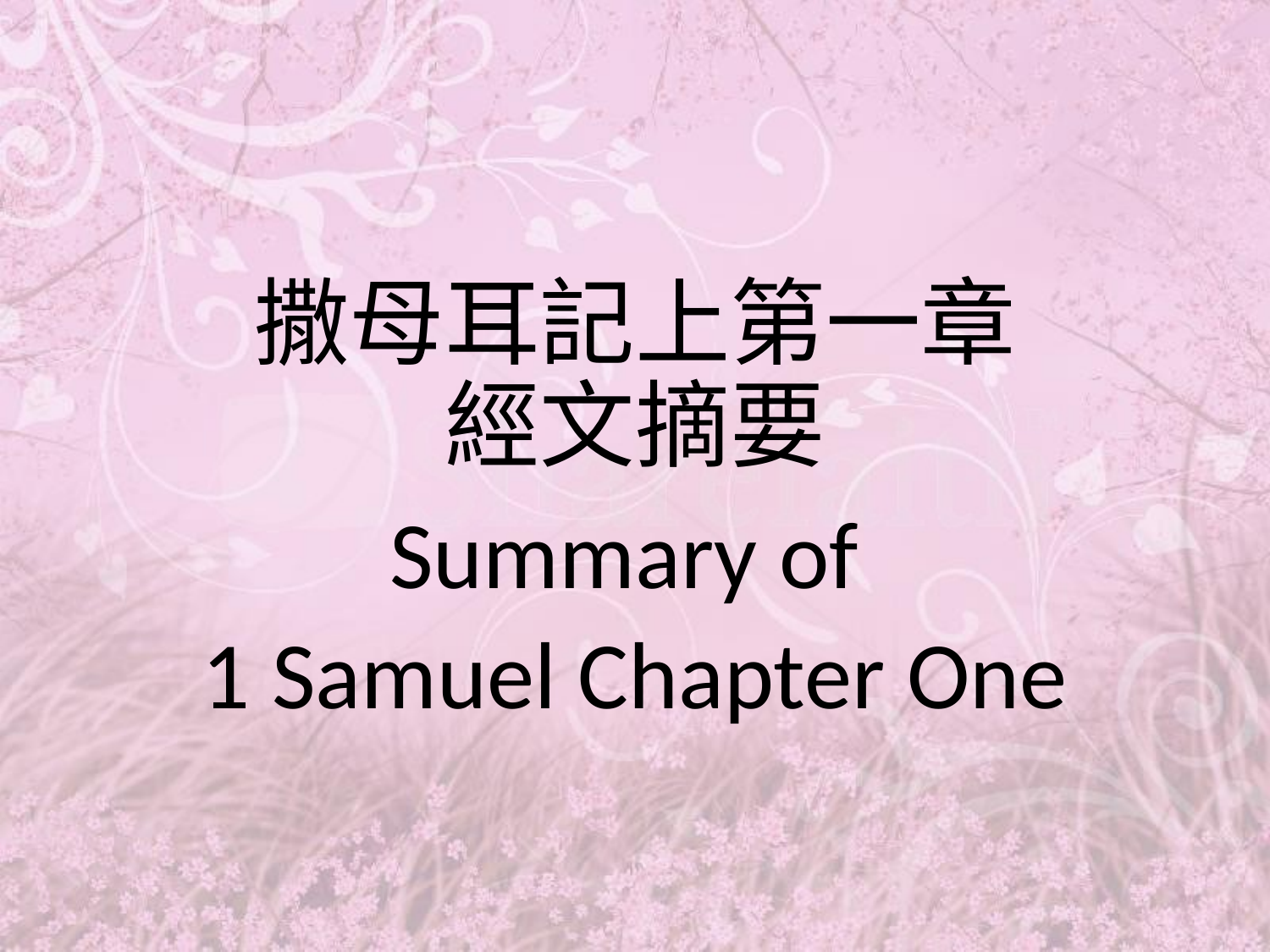

# 撒母耳記上第一章 經文摘要
Summary of
1 Samuel Chapter One